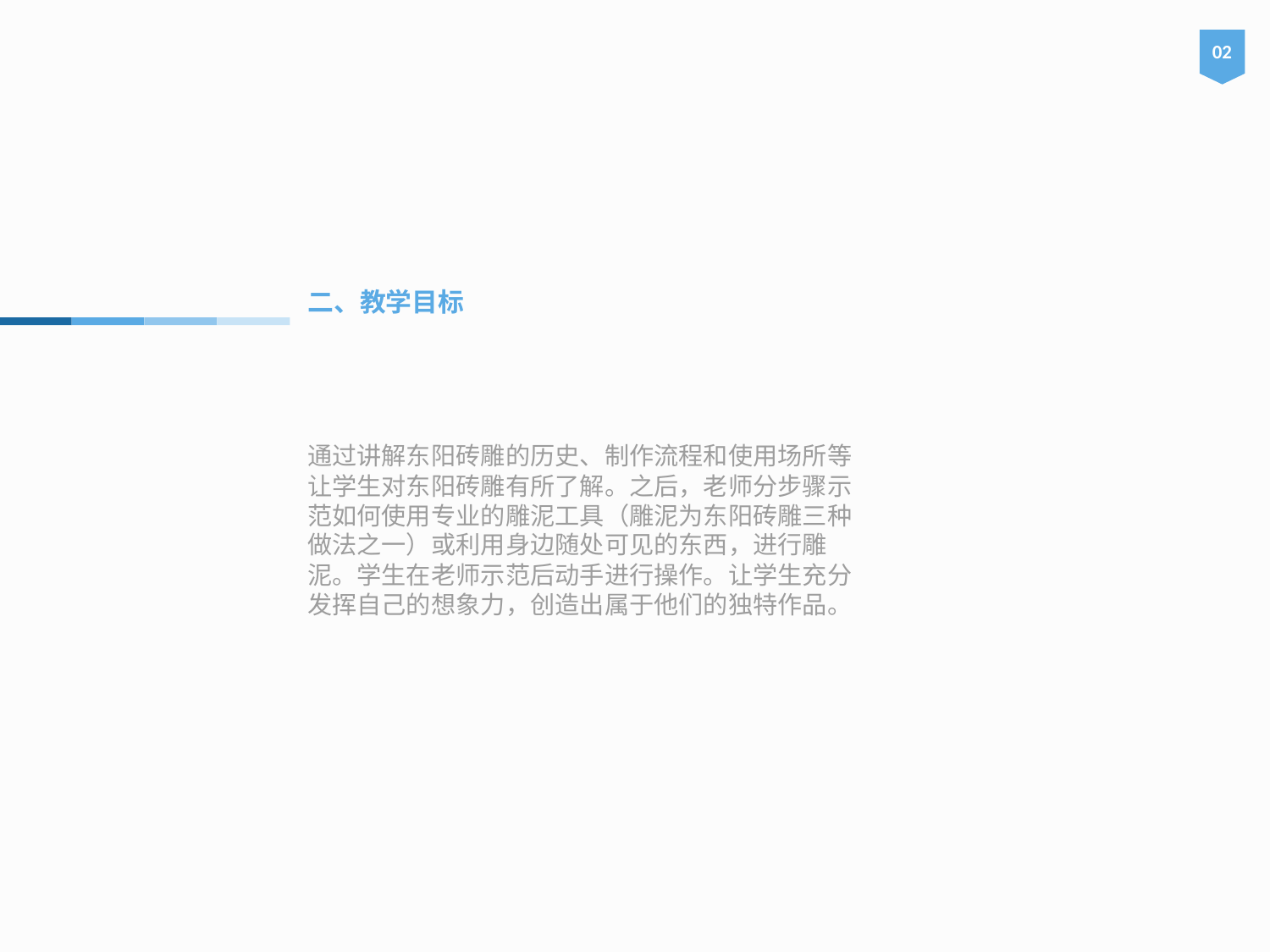

02
# 二、教学目标

通过讲解东阳砖雕的历史、制作流程和使用场所等让学生对东阳砖雕有所了解。之后，老师分步骤示范如何使用专业的雕泥工具（雕泥为东阳砖雕三种做法之一）或利用身边随处可见的东西，进行雕泥。学生在老师示范后动手进行操作。让学生充分发挥自己的想象力，创造出属于他们的独特作品。